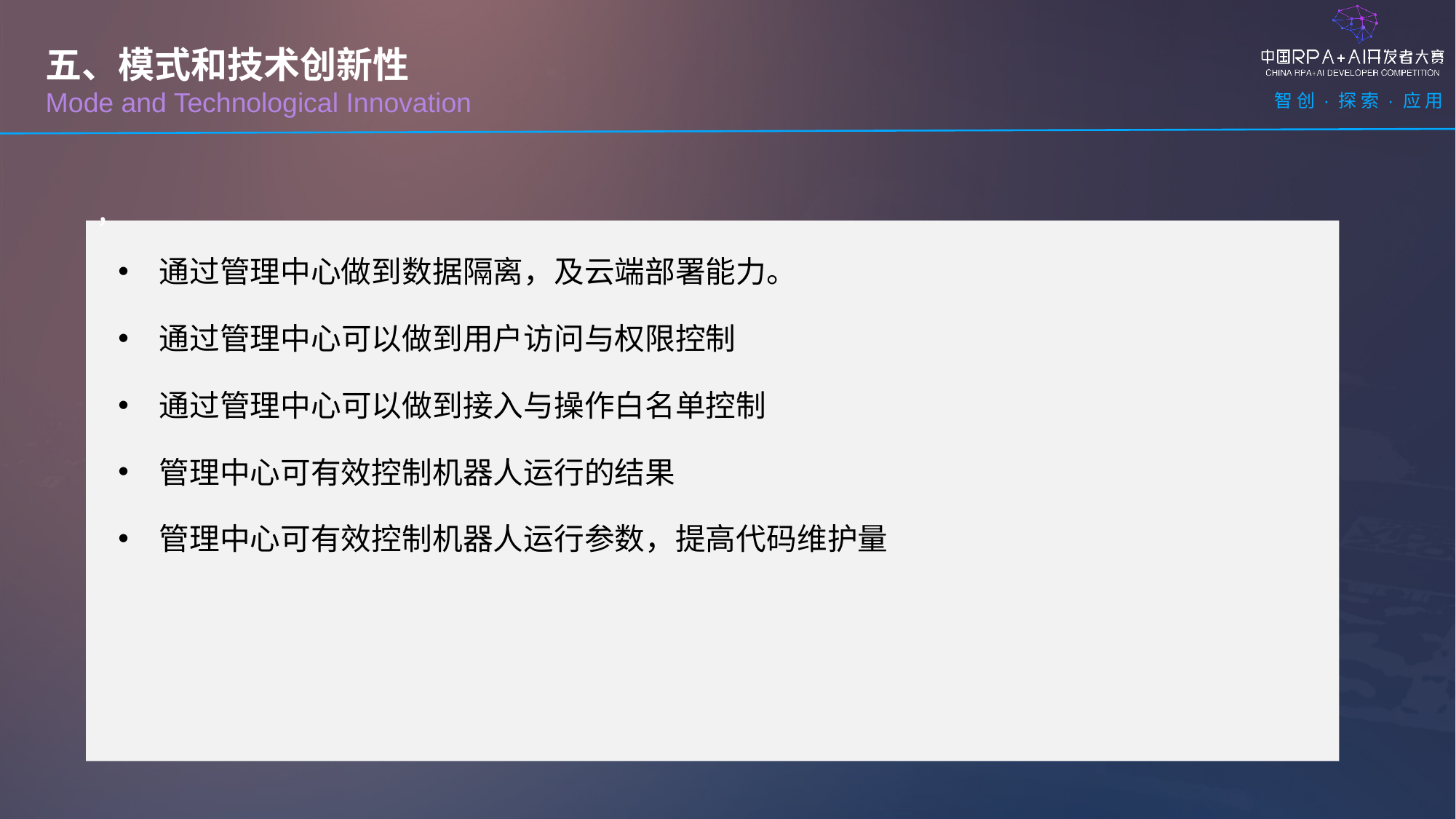

五、模式和技术创新性
Mode and Technological Innovation
，

通过管理中心做到数据隔离，及云端部署能力。
通过管理中心可以做到用户访问与权限控制
通过管理中心可以做到接入与操作白名单控制
管理中心可有效控制机器人运行的结果
管理中心可有效控制机器人运行参数，提高代码维护量